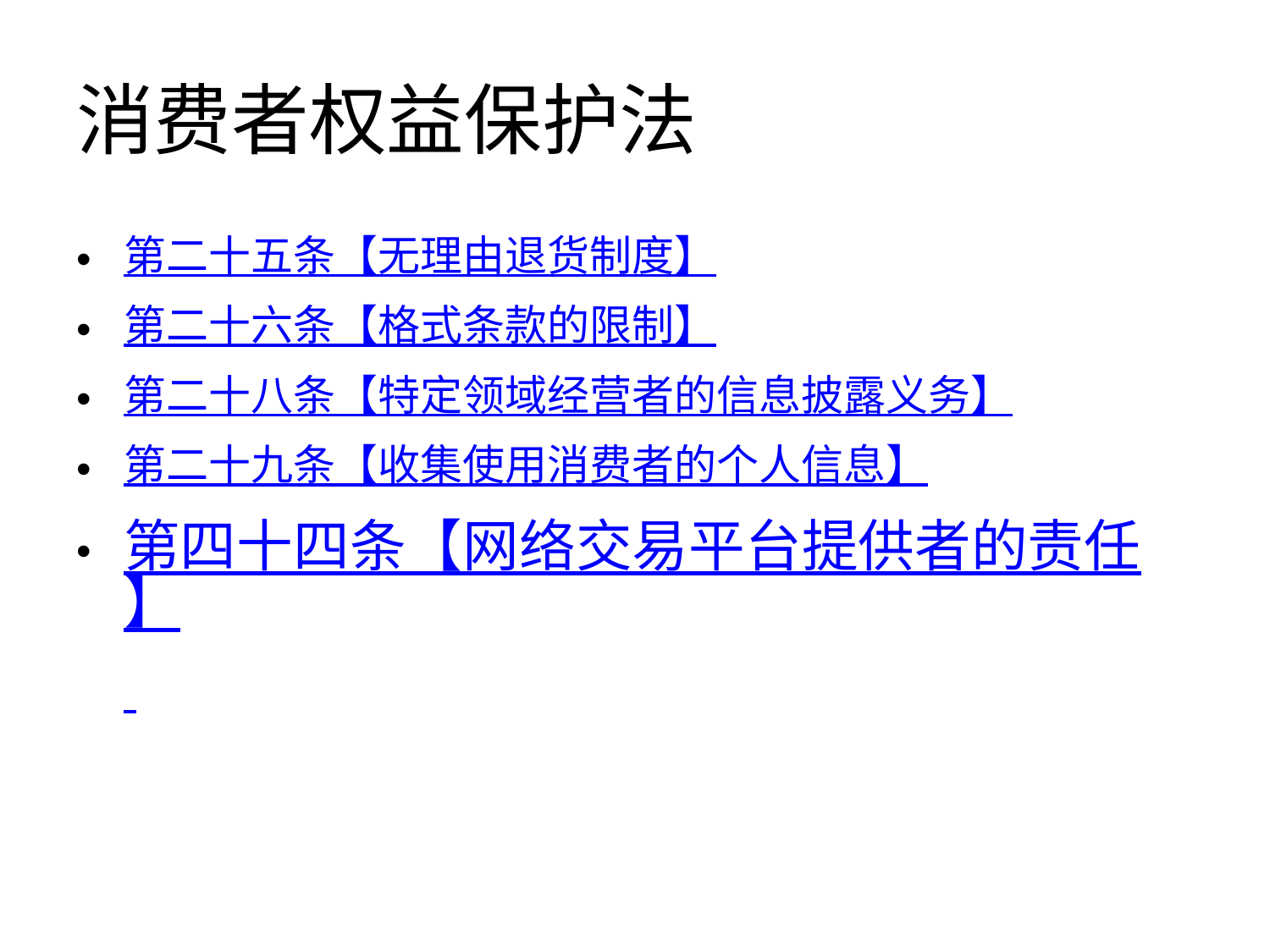

# 消费者权益保护法
第二十五条【无理由退货制度】
第二十六条【格式条款的限制】
第二十八条【特定领域经营者的信息披露义务】
第二十九条【收集使用消费者的个人信息】
第四十四条【网络交易平台提供者的责任】